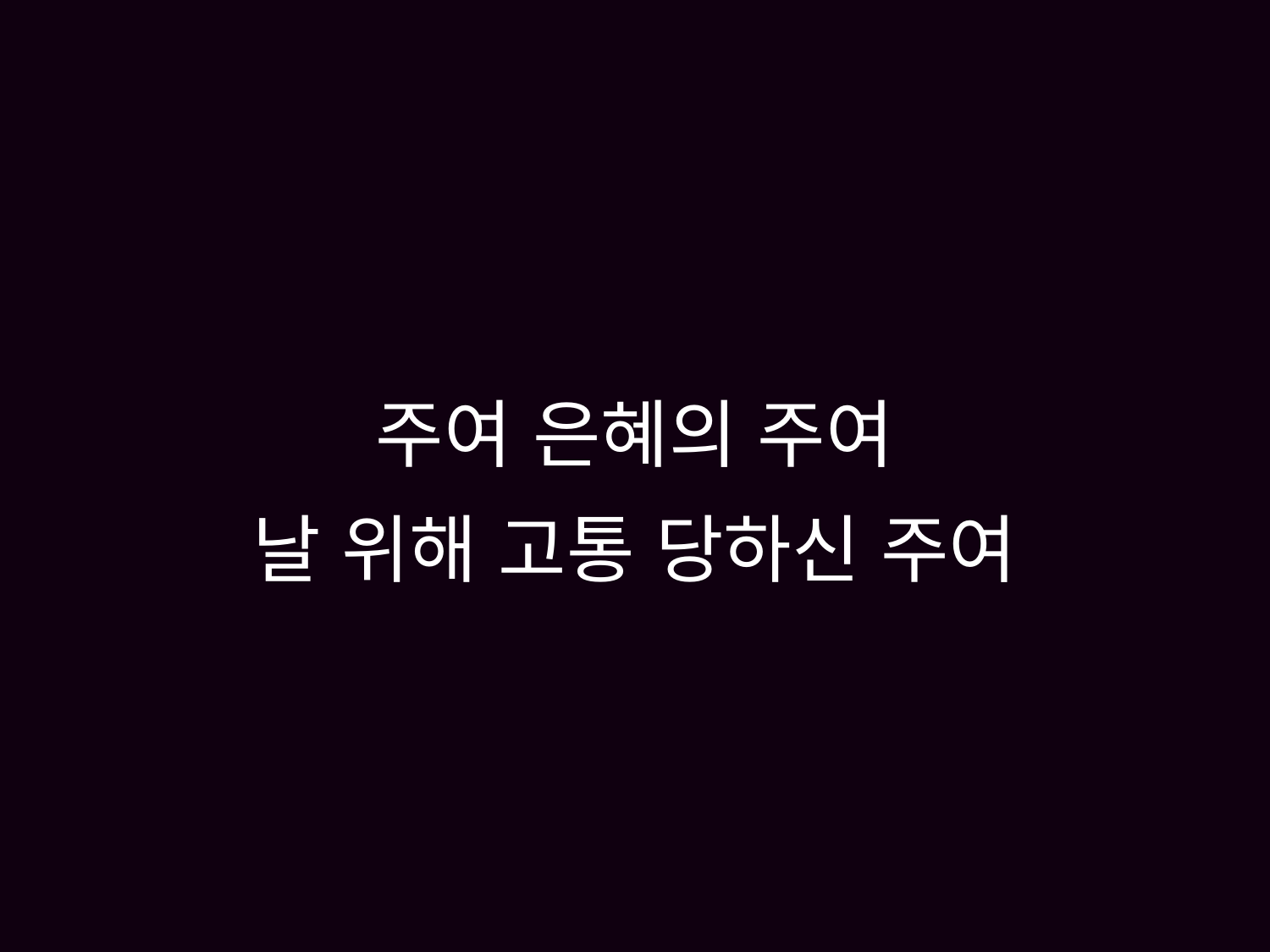

# 주여 은혜의 주여 날 위해 고통 당하신 주여